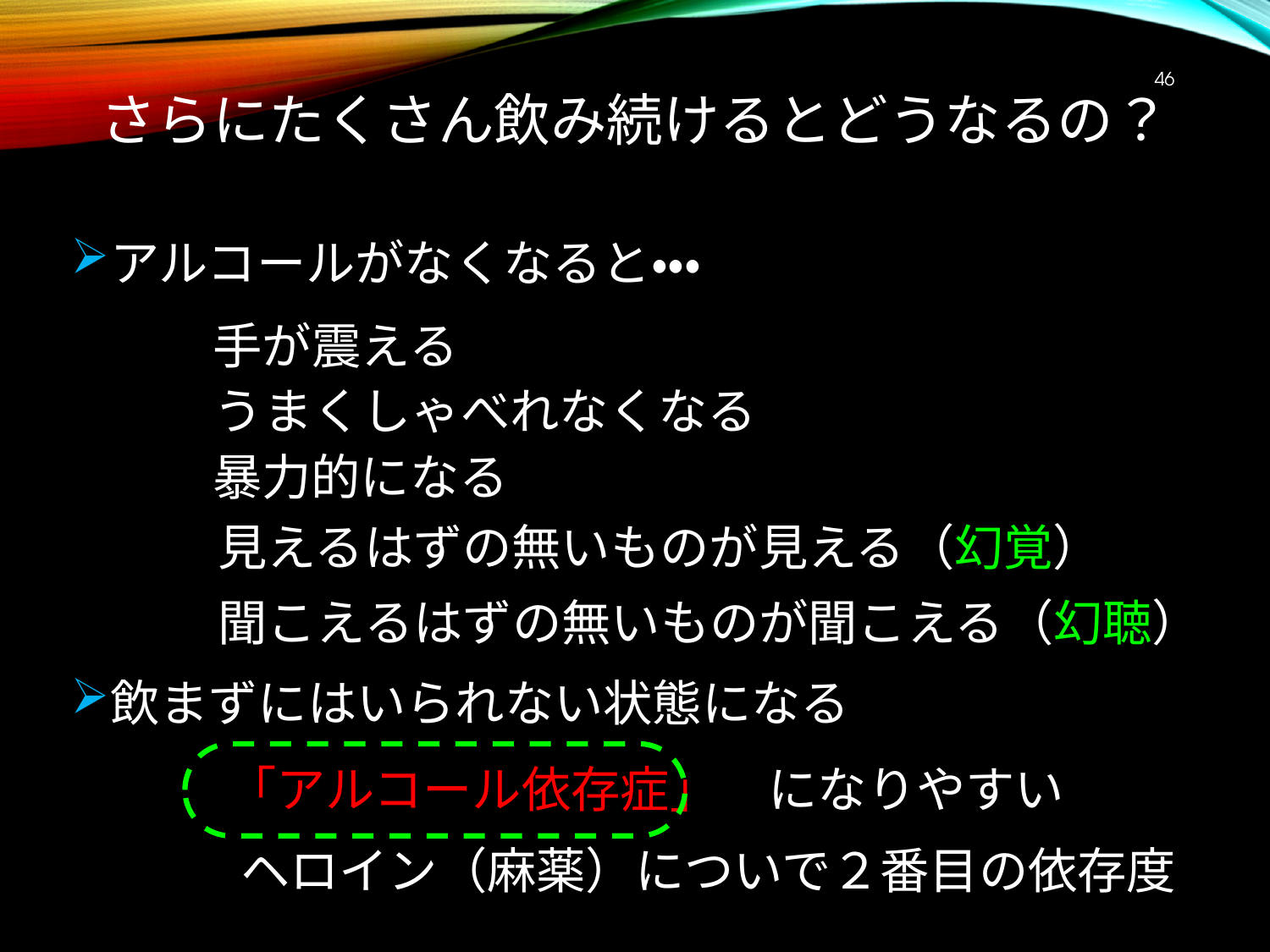

46
# さらにたくさん飲み続けるとどうなるの？
アルコールがなくなると・・・
手が震える
うまくしゃべれなくなる
暴力的になる
見えるはずの無いものが見える（幻覚）
聞こえるはずの無いものが聞こえる（幻聴）
飲まずにはいられない状態になる

「アルコール依存症」　になりやすい
ヘロイン（麻薬）についで２番目の依存度